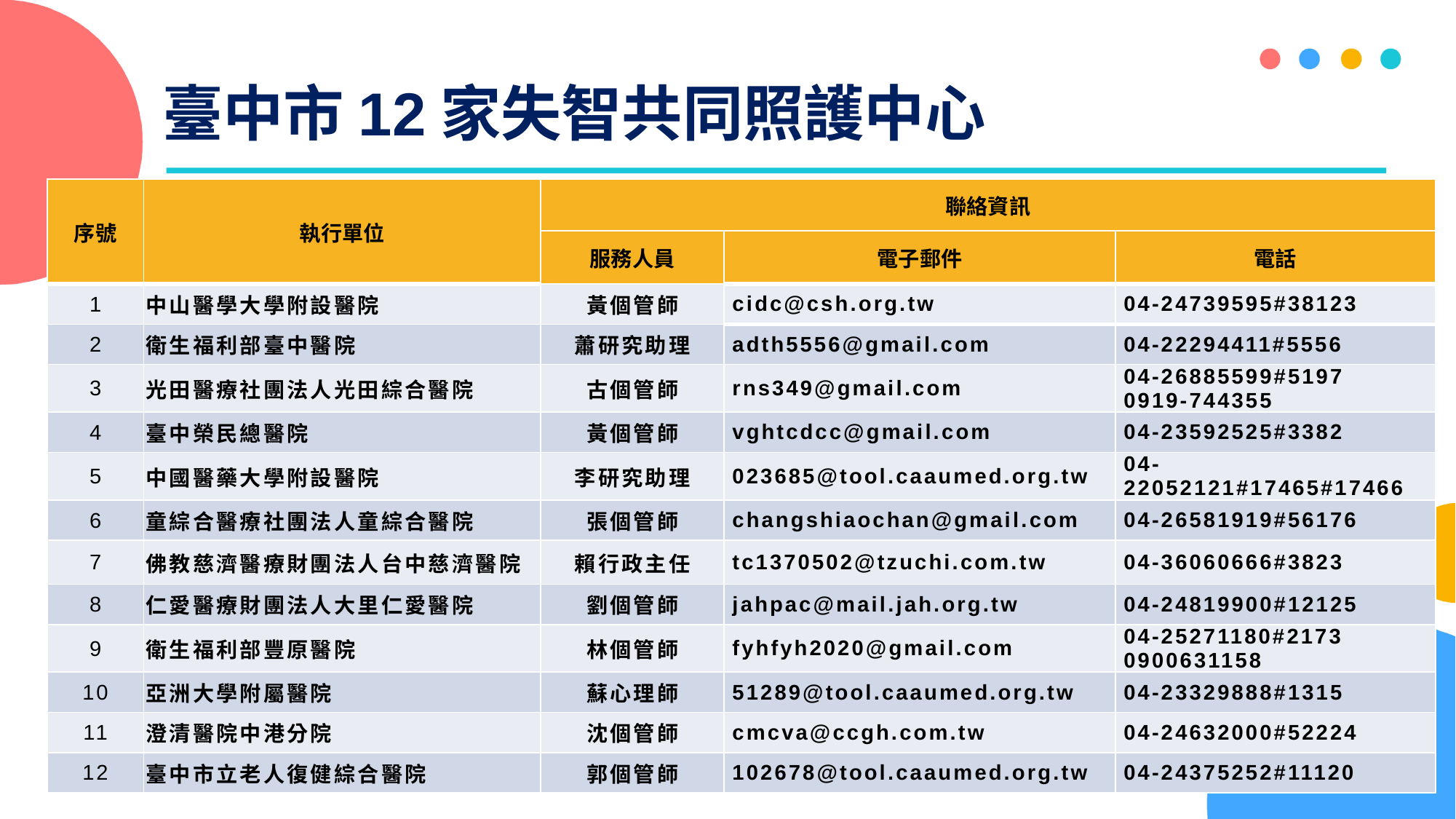

# 臺中市12家失智共同照護中心
| 序號 | 執行單位 | 聯絡資訊 | 聯絡資訊 |  |
| --- | --- | --- | --- | --- |
|  |  | 服務人員 | 電子郵件 | 電話 |
| 1 | 中山醫學大學附設醫院 | 黃個管師 | cidc@csh.org.tw | 04-24739595#38123 |
| 2 | 衛生福利部臺中醫院 | 蕭研究助理 | adth5556@gmail.com | 04-22294411#5556 |
| 3 | 光田醫療社團法人光田綜合醫院 | 古個管師 | rns349@gmail.com | 04-26885599#5197 0919-744355 |
| 4 | 臺中榮民總醫院 | 黃個管師 | vghtcdcc@gmail.com | 04-23592525#3382 |
| 5 | 中國醫藥大學附設醫院 | 李研究助理 | 023685@tool.caaumed.org.tw | 04-22052121#17465#17466 |
| 6 | 童綜合醫療社團法人童綜合醫院 | 張個管師 | changshiaochan@gmail.com | 04-26581919#56176 |
| 7 | 佛教慈濟醫療財團法人台中慈濟醫院 | 賴行政主任 | tc1370502@tzuchi.com.tw | 04-36060666#3823 |
| 8 | 仁愛醫療財團法人大里仁愛醫院 | 劉個管師 | jahpac@mail.jah.org.tw | 04-24819900#12125 |
| 9 | 衛生福利部豐原醫院 | 林個管師 | fyhfyh2020@gmail.com | 04-25271180#2173 0900631158 |
| 10 | 亞洲大學附屬醫院 | 蘇心理師 | 51289@tool.caaumed.org.tw | 04-23329888#1315 |
| 11 | 澄清醫院中港分院 | 沈個管師 | cmcva@ccgh.com.tw | 04-24632000#52224 |
| 12 | 臺中市立老人復健綜合醫院 | 郭個管師 | 102678@tool.caaumed.org.tw | 04-24375252#11120 |
53